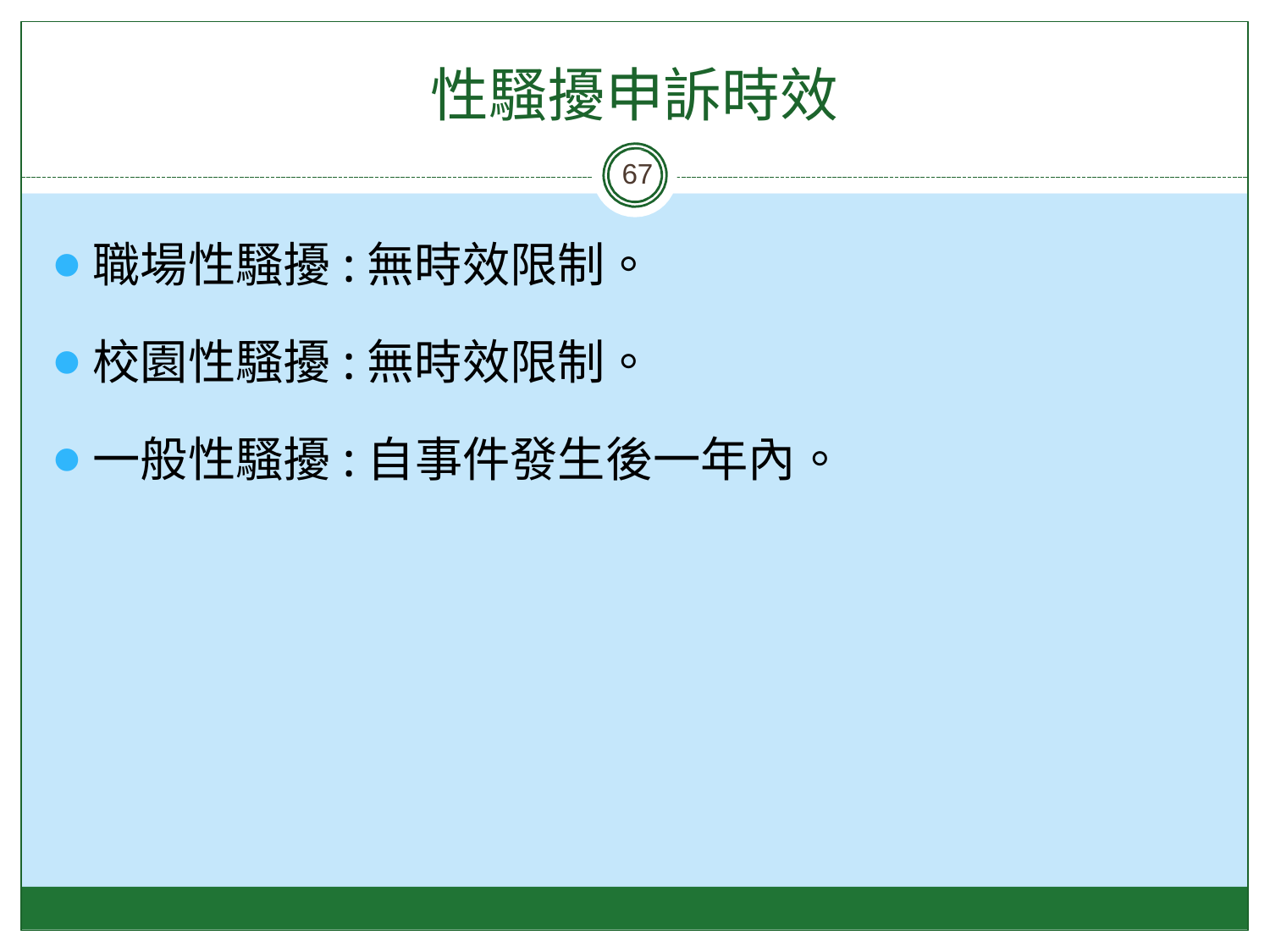

# 性騷擾申訴時效
67

職場性騷擾:無時效限制。
校園性騷擾:無時效限制。
一般性騷擾:自事件發生後一年內。